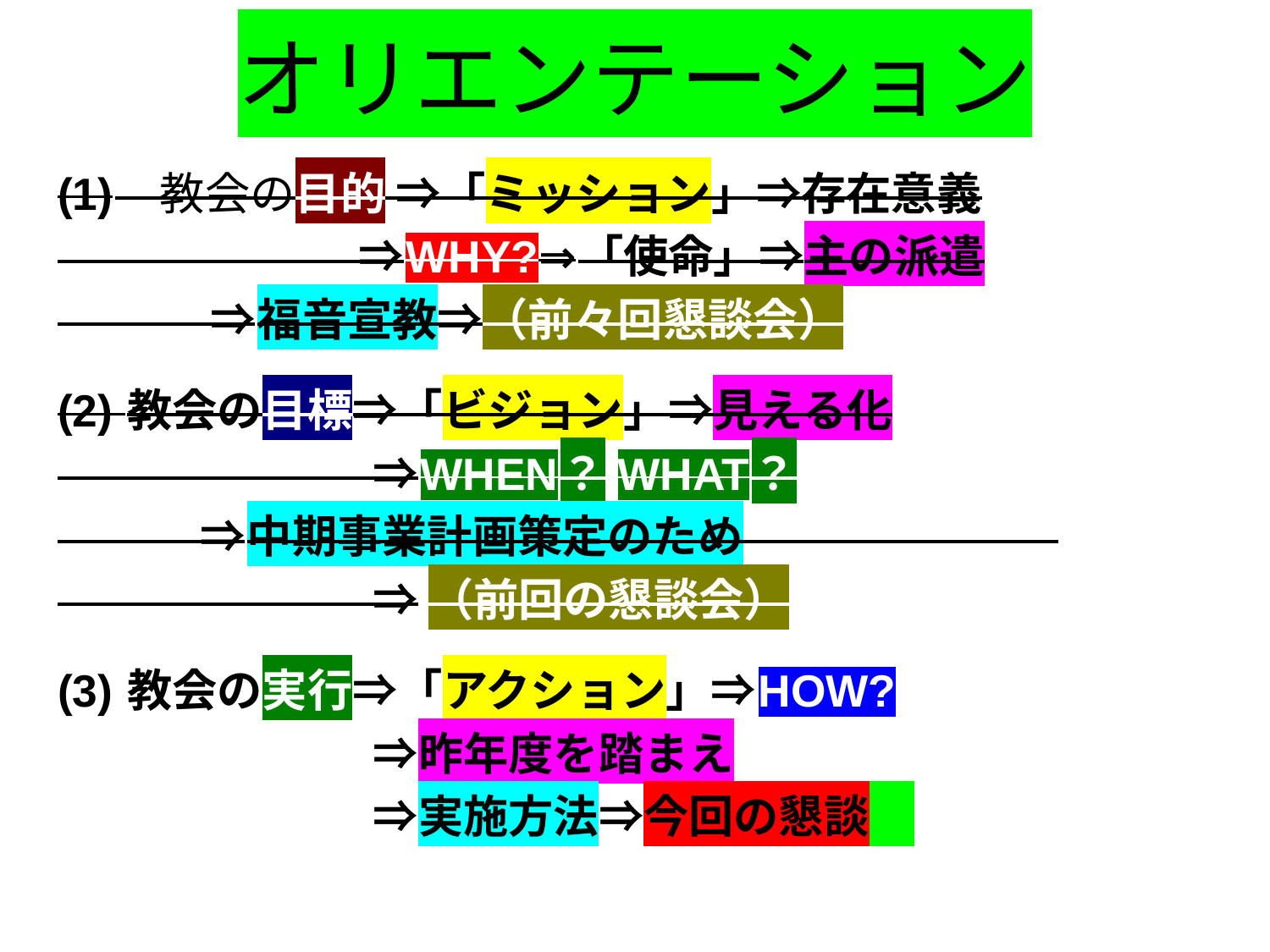

# オリエンテーション

(1)　教会の目的 ⇒「ミッション」⇒存在意義
　　　　　　   ⇒WHY?⇒「使命」⇒主の派遣
               ⇒福音宣教⇒（前々回懇談会）

(2) 教会の目標⇒「ビジョン」⇒見える化
　　　　　　　⇒WHEN？ WHAT？
              ⇒中期事業計画策定のため
　　　　　　　⇒ （前回の懇談会）

(3) 教会の実行⇒「アクション」⇒HOW?
　　　　　　　⇒昨年度を踏まえ
　　　　　　　⇒実施方法⇒今回の懇談